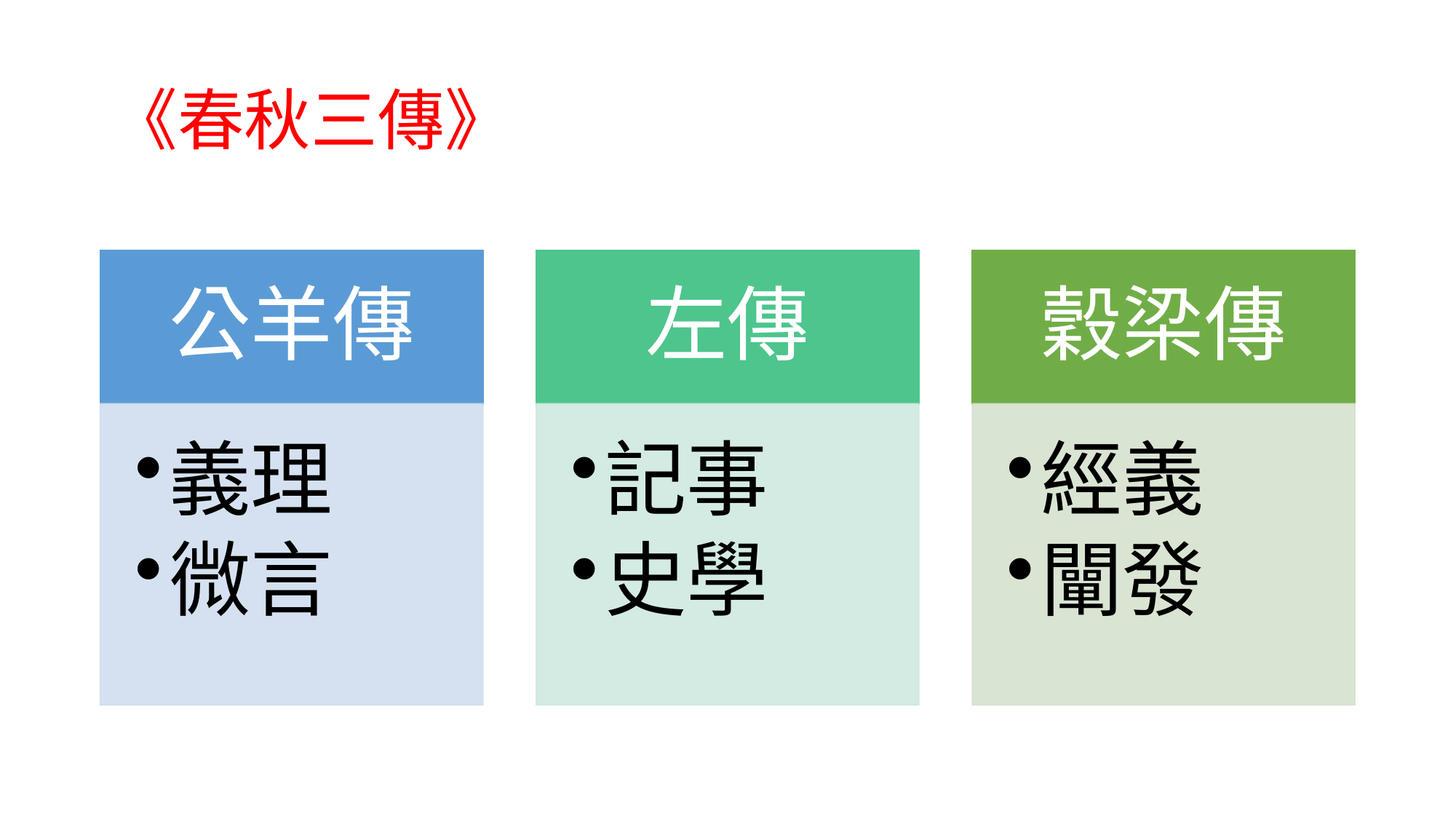

# 《春秋三傳》
公羊傳
義理
微言
左傳
記事
史學
穀梁傳
經義
闡發